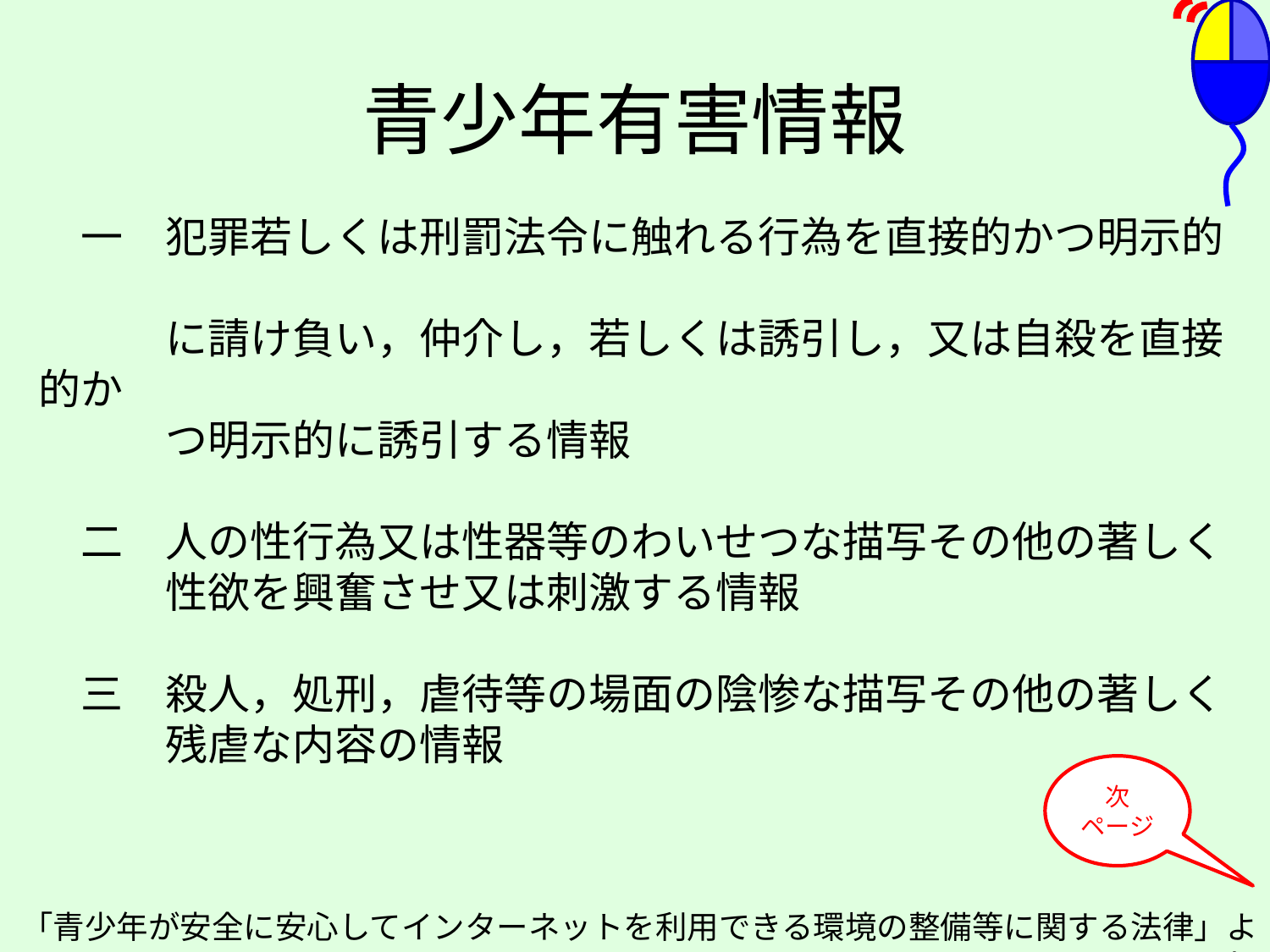

# 青少年有害情報
　一　犯罪若しくは刑罰法令に触れる行為を直接的かつ明示的　
　　　に請け負い，仲介し，若しくは誘引し，又は自殺を直接的か
　　　つ明示的に誘引する情報

　二　人の性行為又は性器等のわいせつな描写その他の著しく
　　　性欲を興奮させ又は刺激する情報

　三　殺人，処刑，虐待等の場面の陰惨な描写その他の著しく
　　　残虐な内容の情報
次
ページ
「青少年が安全に安心してインターネットを利用できる環境の整備等に関する法律」より